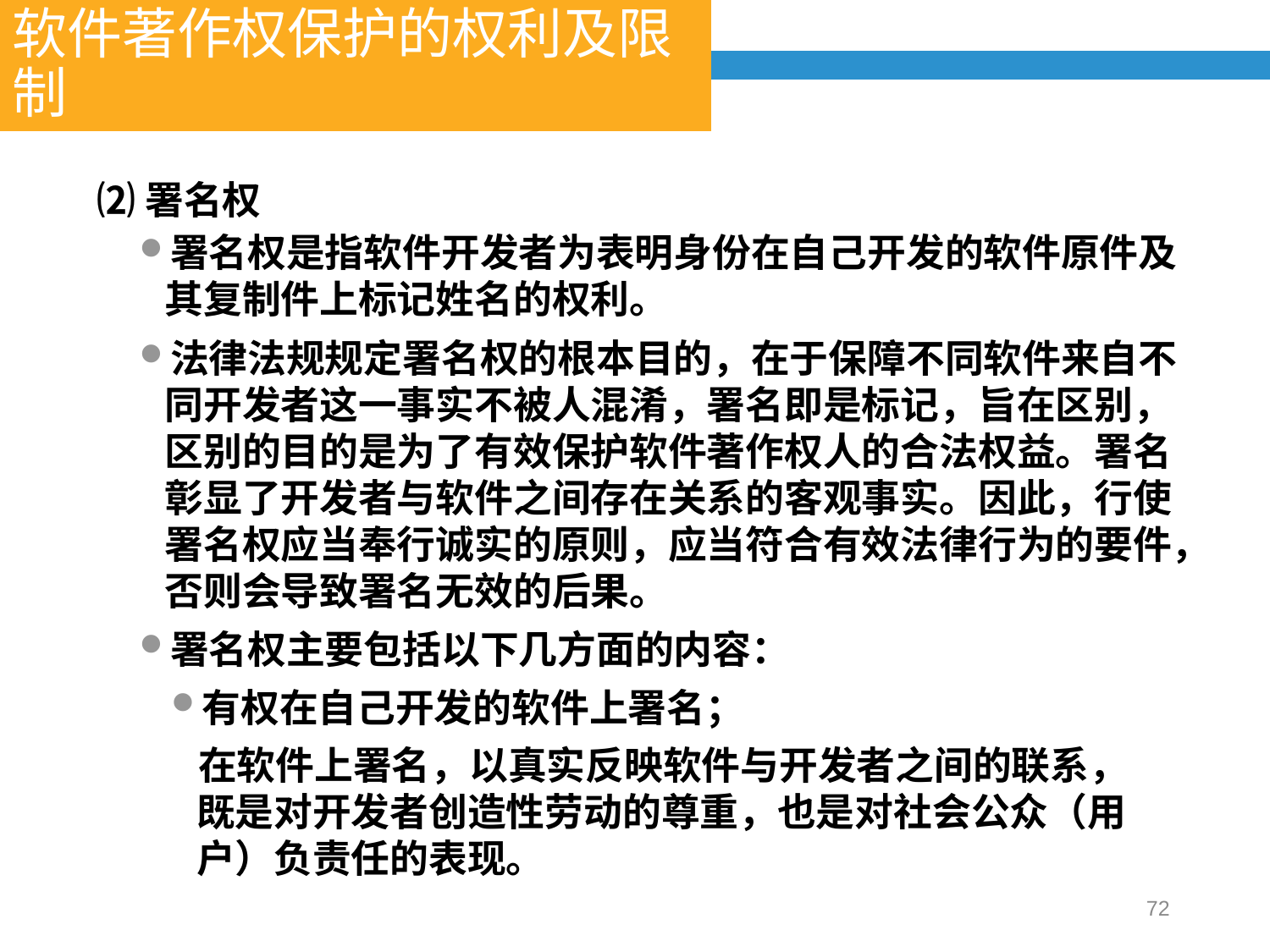

软件著作权保护的权利及限制
⑵署名权
署名权是指软件开发者为表明身份在自己开发的软件原件及其复制件上标记姓名的权利。
法律法规规定署名权的根本目的，在于保障不同软件来自不同开发者这一事实不被人混淆，署名即是标记，旨在区别，区别的目的是为了有效保护软件著作权人的合法权益。署名彰显了开发者与软件之间存在关系的客观事实。因此，行使署名权应当奉行诚实的原则，应当符合有效法律行为的要件，否则会导致署名无效的后果。
署名权主要包括以下几方面的内容：
有权在自己开发的软件上署名；
  在软件上署名，以真实反映软件与开发者之间的联系，既是对开发者创造性劳动的尊重，也是对社会公众（用户）负责任的表现。
72